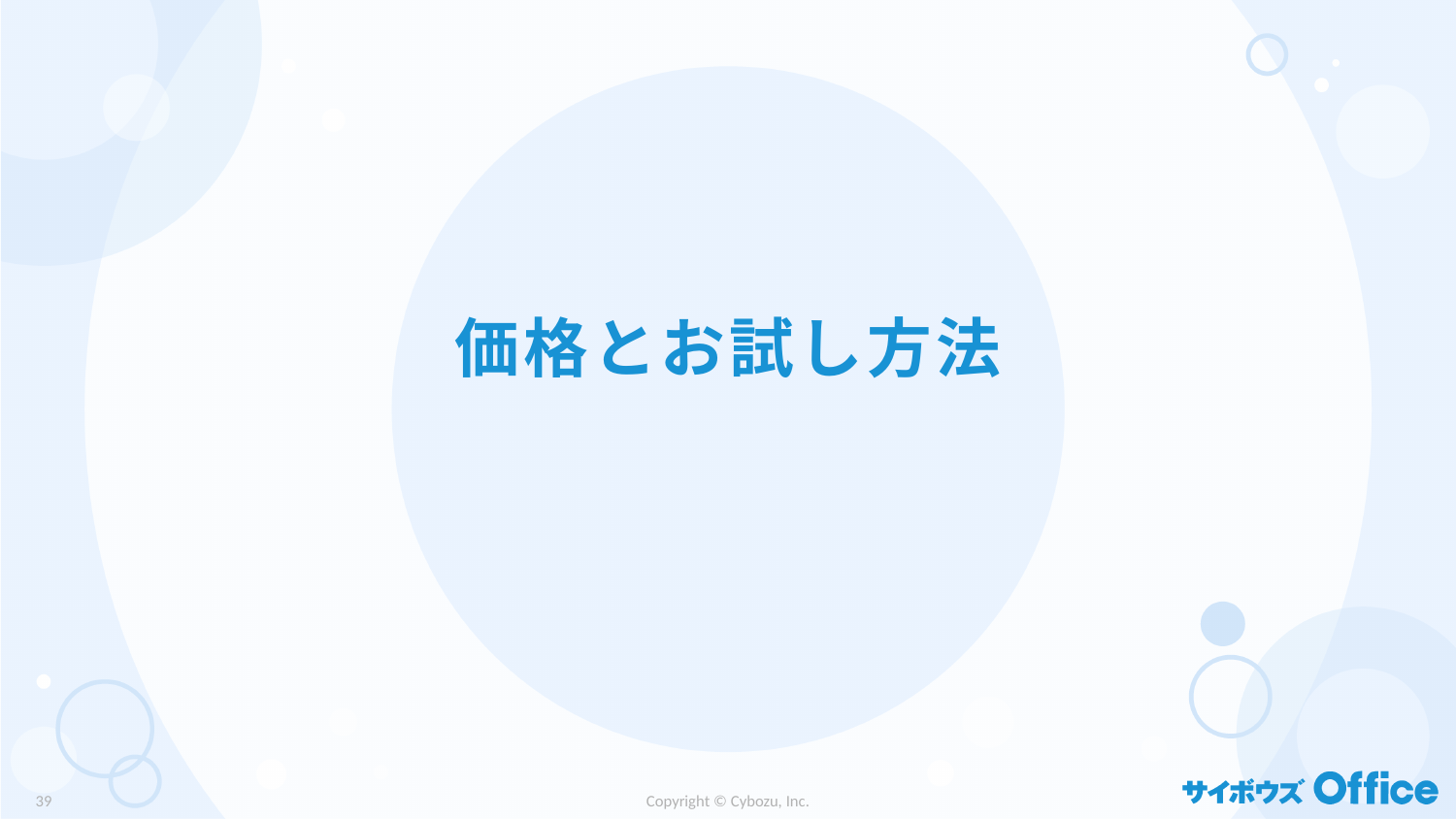

# 価格とお試し方法
39
Copyright © Cybozu, Inc.